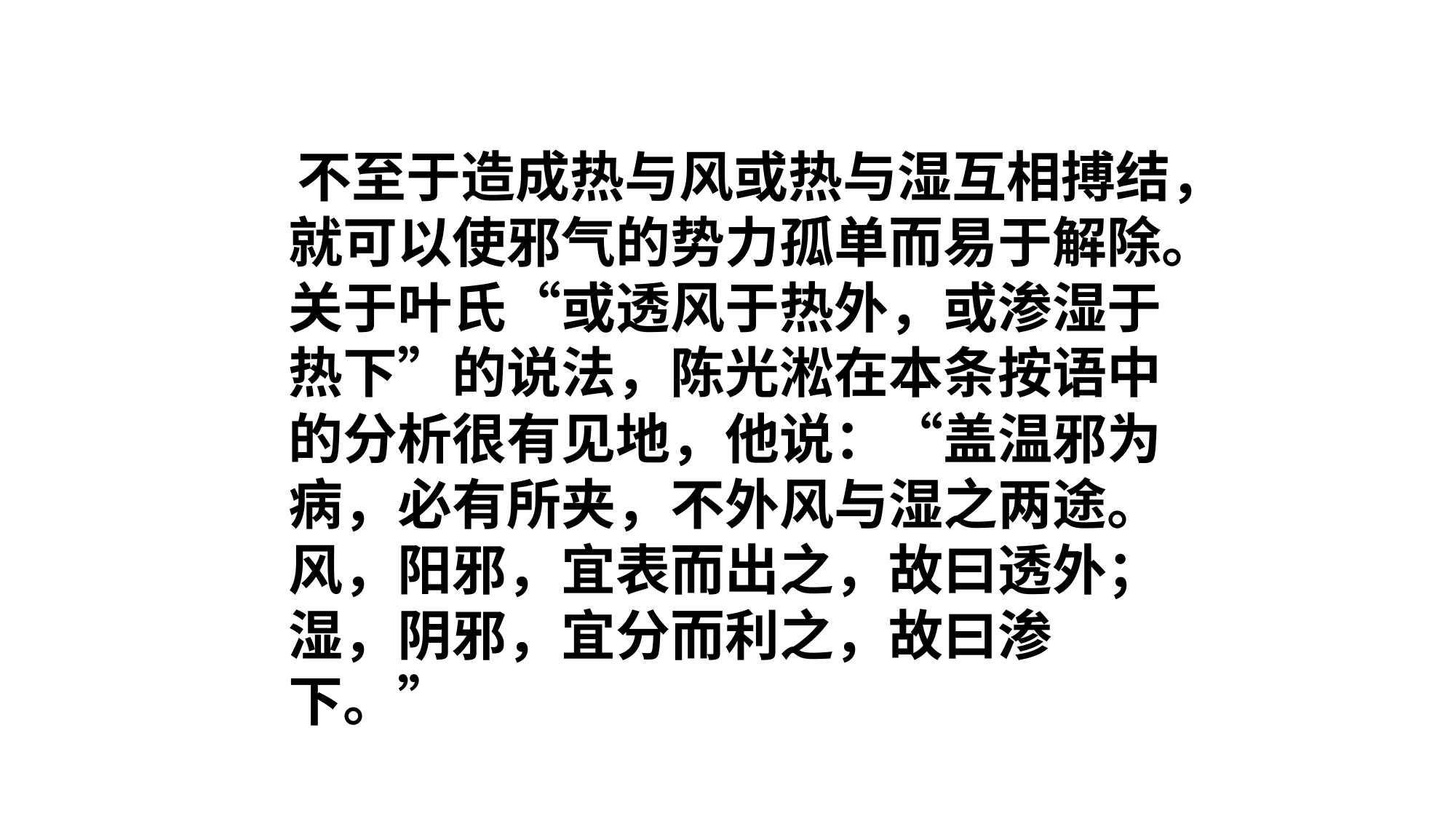

不至于造成热与风或热与湿互相搏结，就可以使邪气的势力孤单而易于解除。关于叶氏“或透风于热外，或渗湿于热下”的说法，陈光淞在本条按语中的分析很有见地，他说：“盖温邪为病，必有所夹，不外风与湿之两途。风，阳邪，宜表而出之，故曰透外；湿，阴邪，宜分而利之，故曰渗下。”